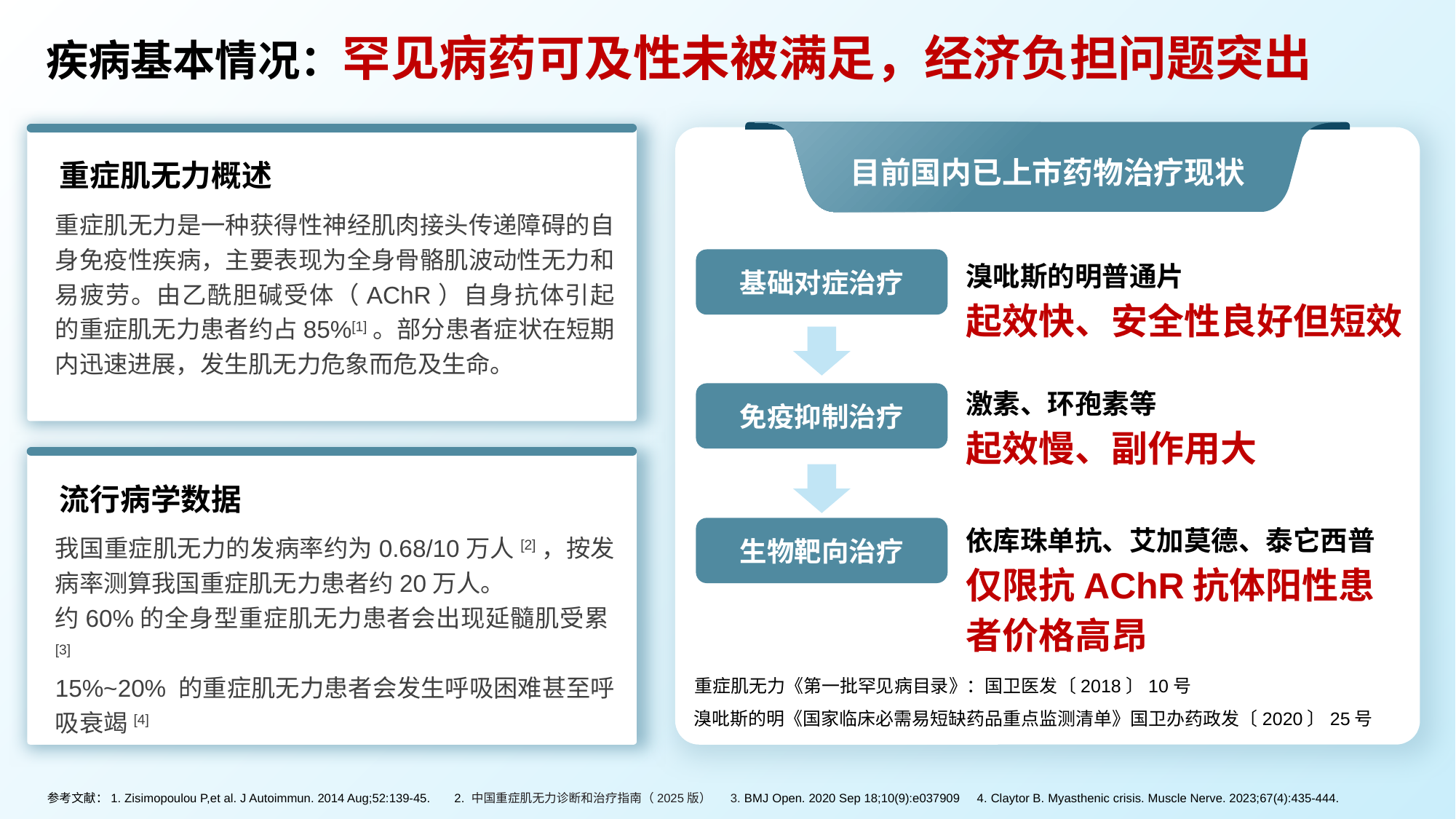

疾病基本情况：罕见病药可及性未被满足，经济负担问题突出

目前国内已上市药物治疗现状

重症肌无力概述
重症肌无力是一种获得性神经肌肉接头传递障碍的自身免疫性疾病，主要表现为全身骨骼肌波动性无力和易疲劳。由乙酰胆碱受体（AChR）自身抗体引起的重症肌无力患者约占85%[1]。部分患者症状在短期内迅速进展，发生肌无力危象而危及生命。
溴吡斯的明普通片
起效快、安全性良好但短效
基础对症治疗

激素、环孢素等
起效慢、副作用大
免疫抑制治疗

依库珠单抗、艾加莫德、泰它西普仅限抗AChR抗体阳性患者价格高昂
生物靶向治疗

流行病学数据
我国重症肌无力的发病率约为0.68/10万人[2]，按发病率测算我国重症肌无力患者约20万人。
约60%的全身型重症肌无力患者会出现延髓肌受累[3]
15%~20% 的重症肌无力患者会发生呼吸困难甚至呼吸衰竭[4]
重症肌无力《第一批罕见病目录》：国卫医发〔2018〕10号
溴吡斯的明《国家临床必需易短缺药品重点监测清单》国卫办药政发〔2020〕25号
参考文献：1. Zisimopoulou P,et al. J Autoimmun. 2014 Aug;52:139-45.       2. 中国重症肌无力诊断和治疗指南（2025版）      3. BMJ Open. 2020 Sep 18;10(9):e037909     4. Claytor B. Myasthenic crisis. Muscle Nerve. 2023;67(4):435-444.